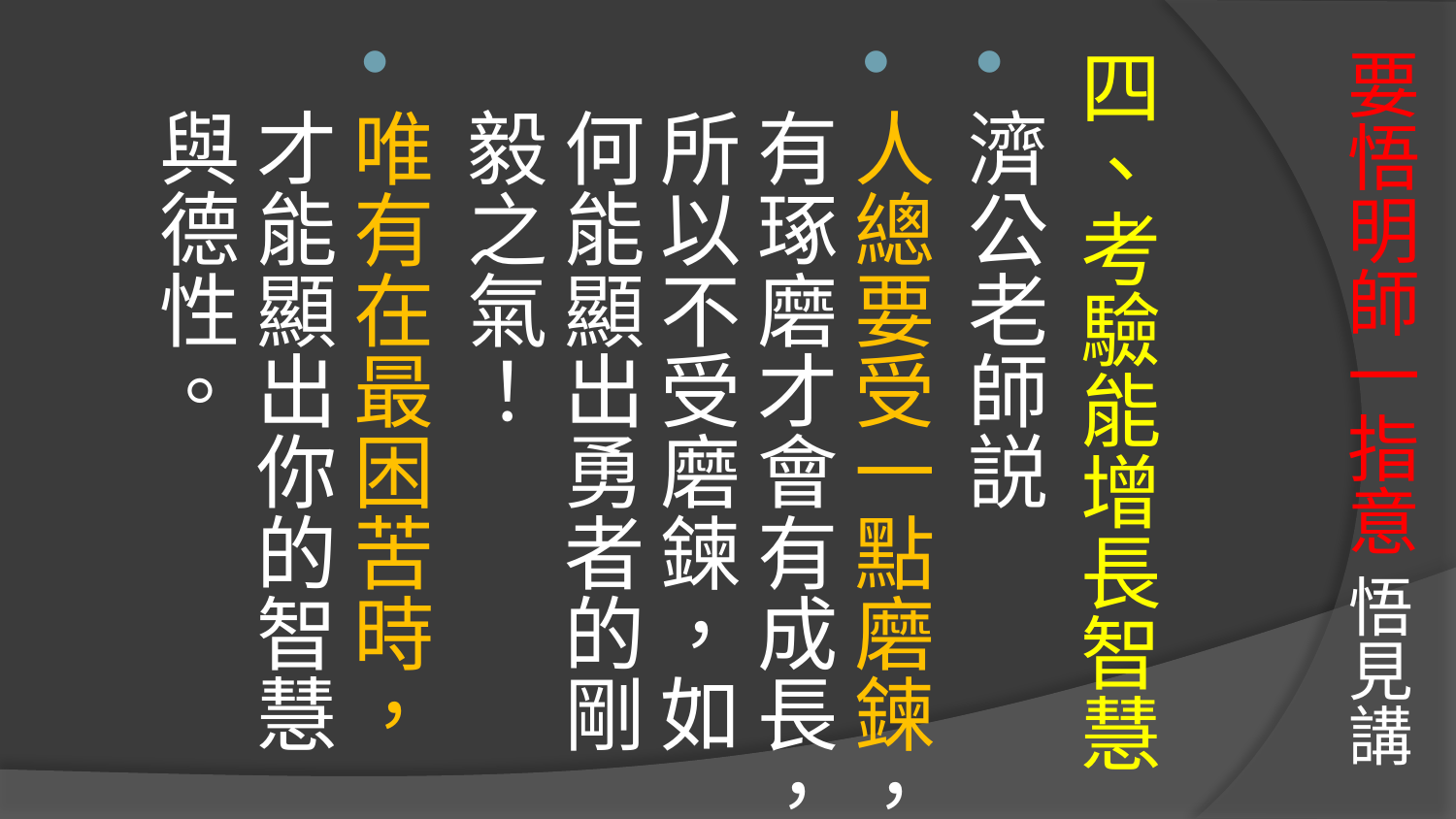

# 要悟明師一指意 悟見講
四、考驗能增長智慧
濟公老師説
人總要受一點磨鍊，有琢磨才會有成長，所以不受磨鍊，如何能顯出勇者的剛毅之氣！
唯有在最困苦時，才能顯出你的智慧與德性。